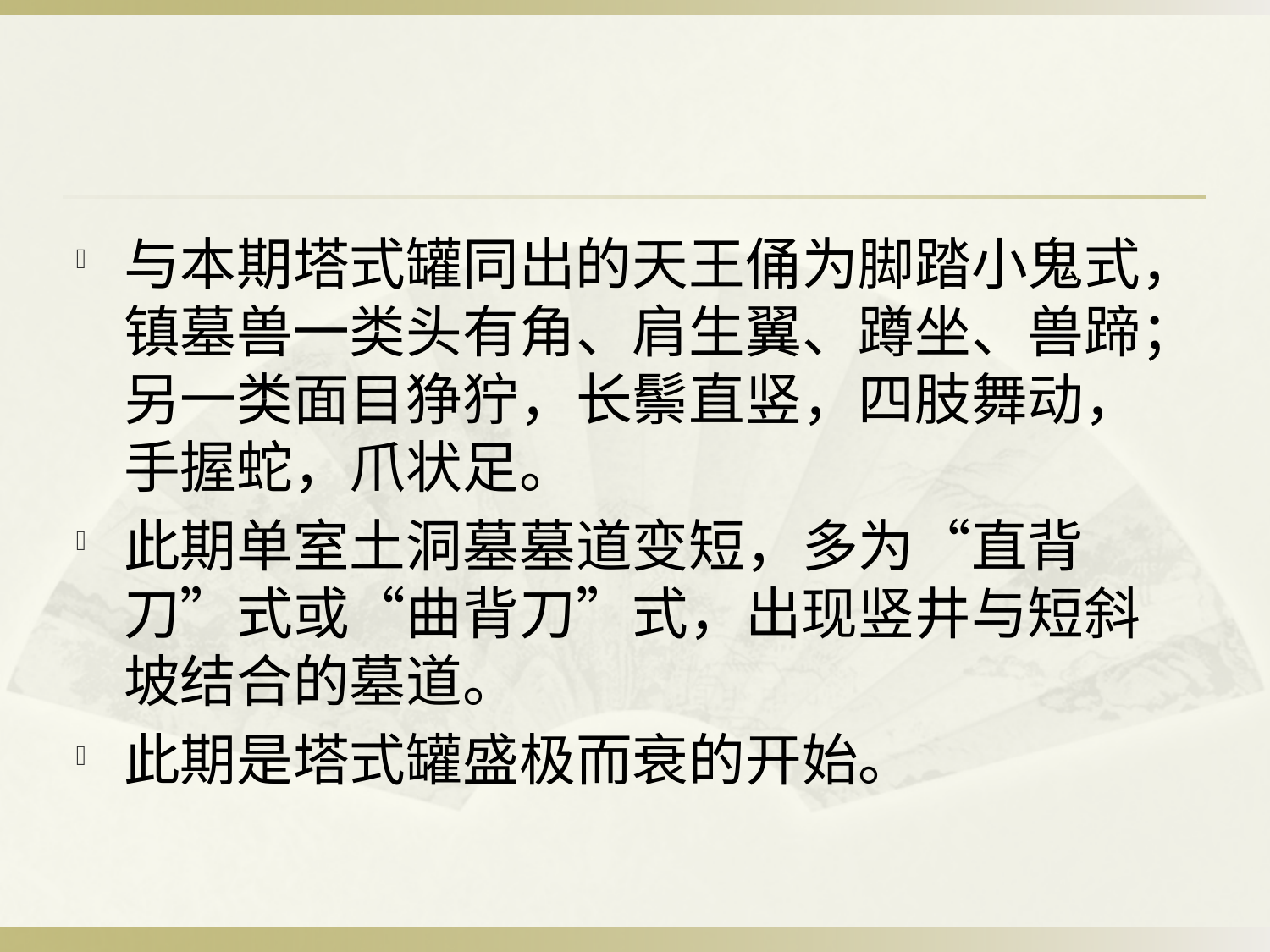

#
与本期塔式罐同出的天王俑为脚踏小鬼式，镇墓兽一类头有角、肩生翼、蹲坐、兽蹄；另一类面目狰狞，长鬃直竖，四肢舞动，手握蛇，爪状足。
此期单室土洞墓墓道变短，多为“直背刀”式或“曲背刀”式，出现竖井与短斜坡结合的墓道。
此期是塔式罐盛极而衰的开始。